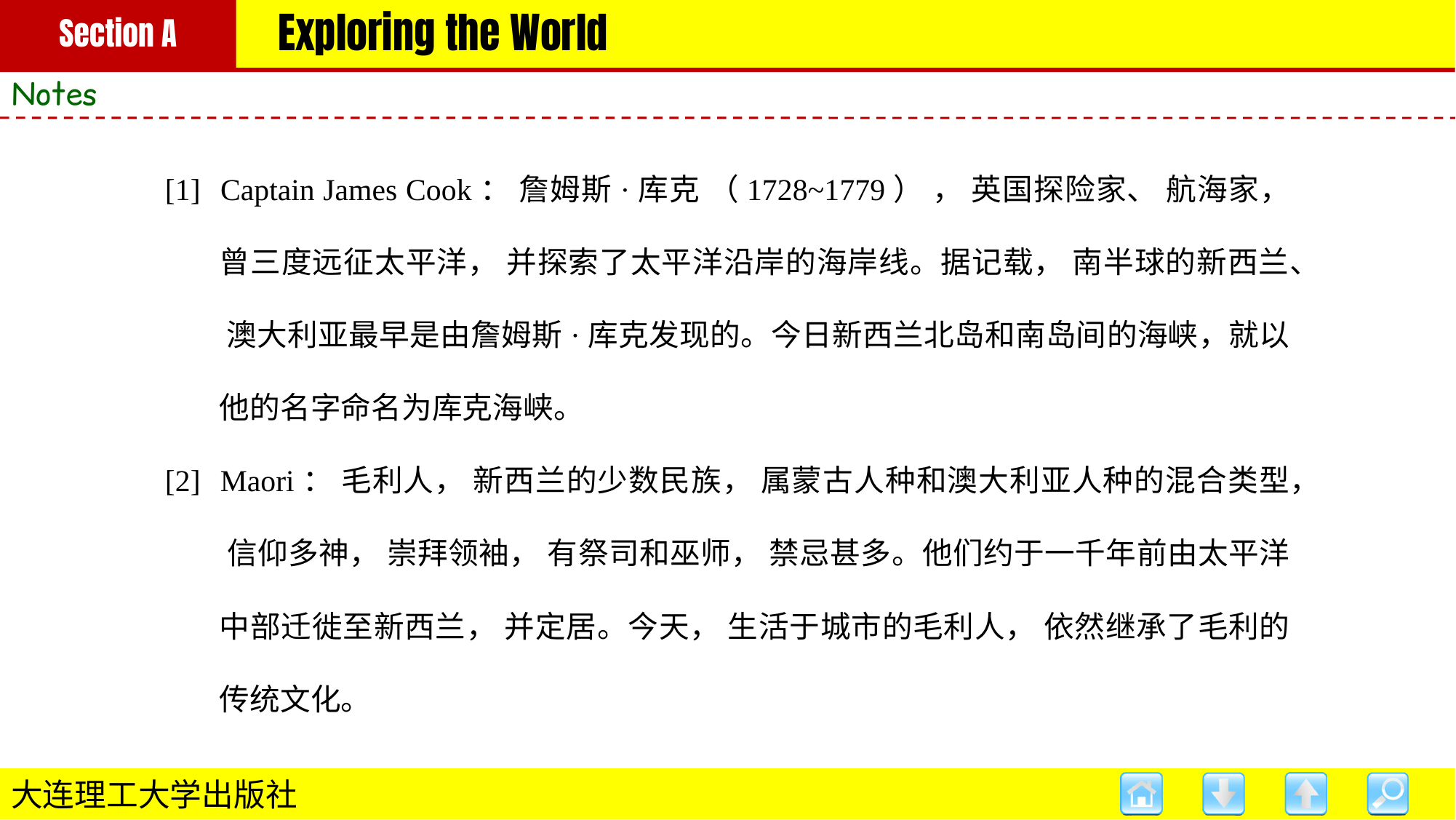

Section A
# Exploring the World
Notes
[1] 	Captain James Cook： 詹姆斯·库克 （1728~1779） ， 英国探险家、 航海家， 曾三度远征太平洋， 并探索了太平洋沿岸的海岸线。据记载， 南半球的新西兰、 澳大利亚最早是由詹姆斯·库克发现的。今日新西兰北岛和南岛间的海峡，就以他的名字命名为库克海峡。
[2] 	Maori： 毛利人， 新西兰的少数民族， 属蒙古人种和澳大利亚人种的混合类型， 信仰多神， 崇拜领袖， 有祭司和巫师， 禁忌甚多。他们约于一千年前由太平洋中部迁徙至新西兰， 并定居。今天， 生活于城市的毛利人， 依然继承了毛利的传统文化。